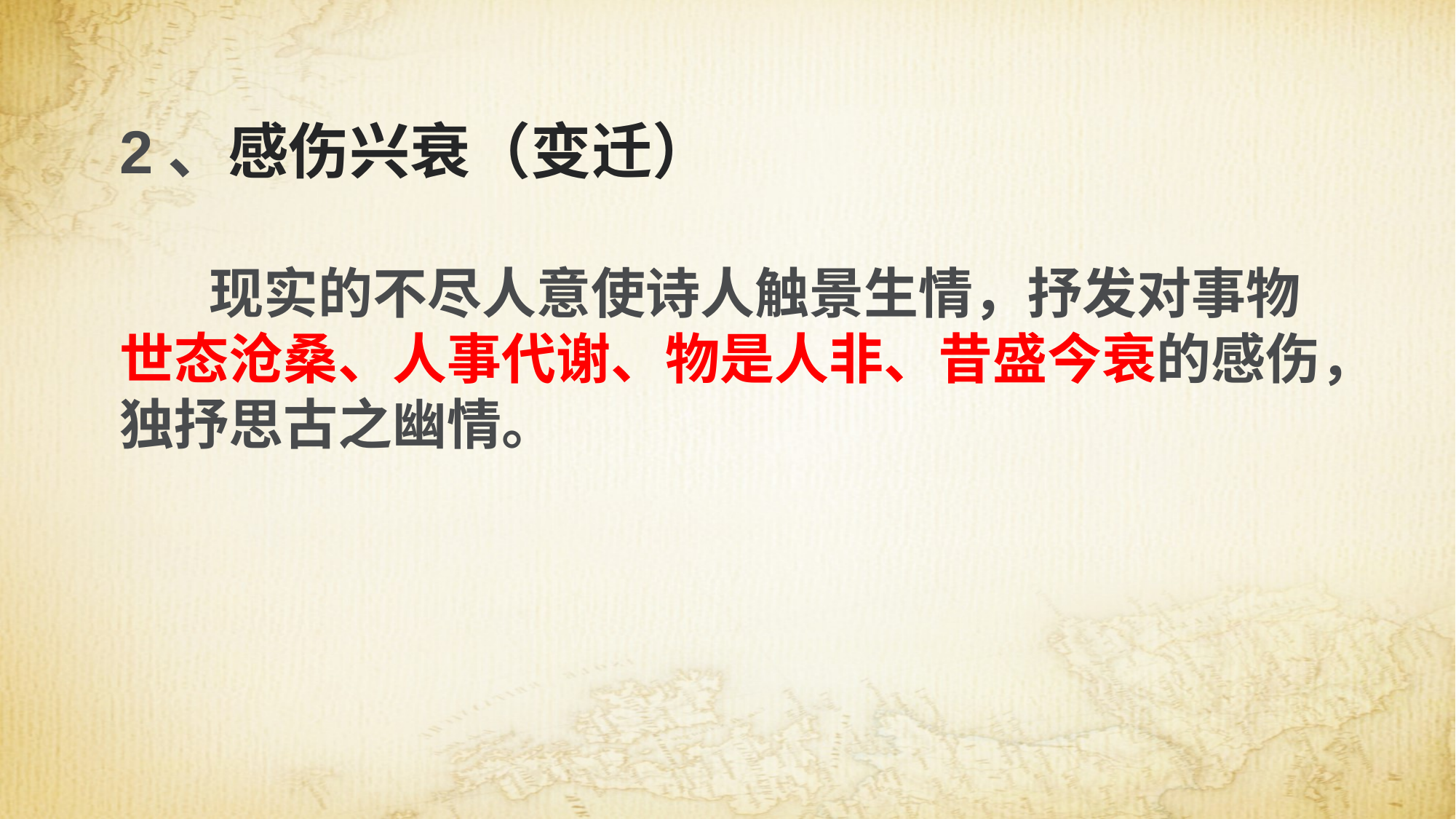

2、感伤兴衰（变迁）

       现实的不尽人意使诗人触景生情，抒发对事物世态沧桑、人事代谢、物是人非、昔盛今衰的感伤，独抒思古之幽情。